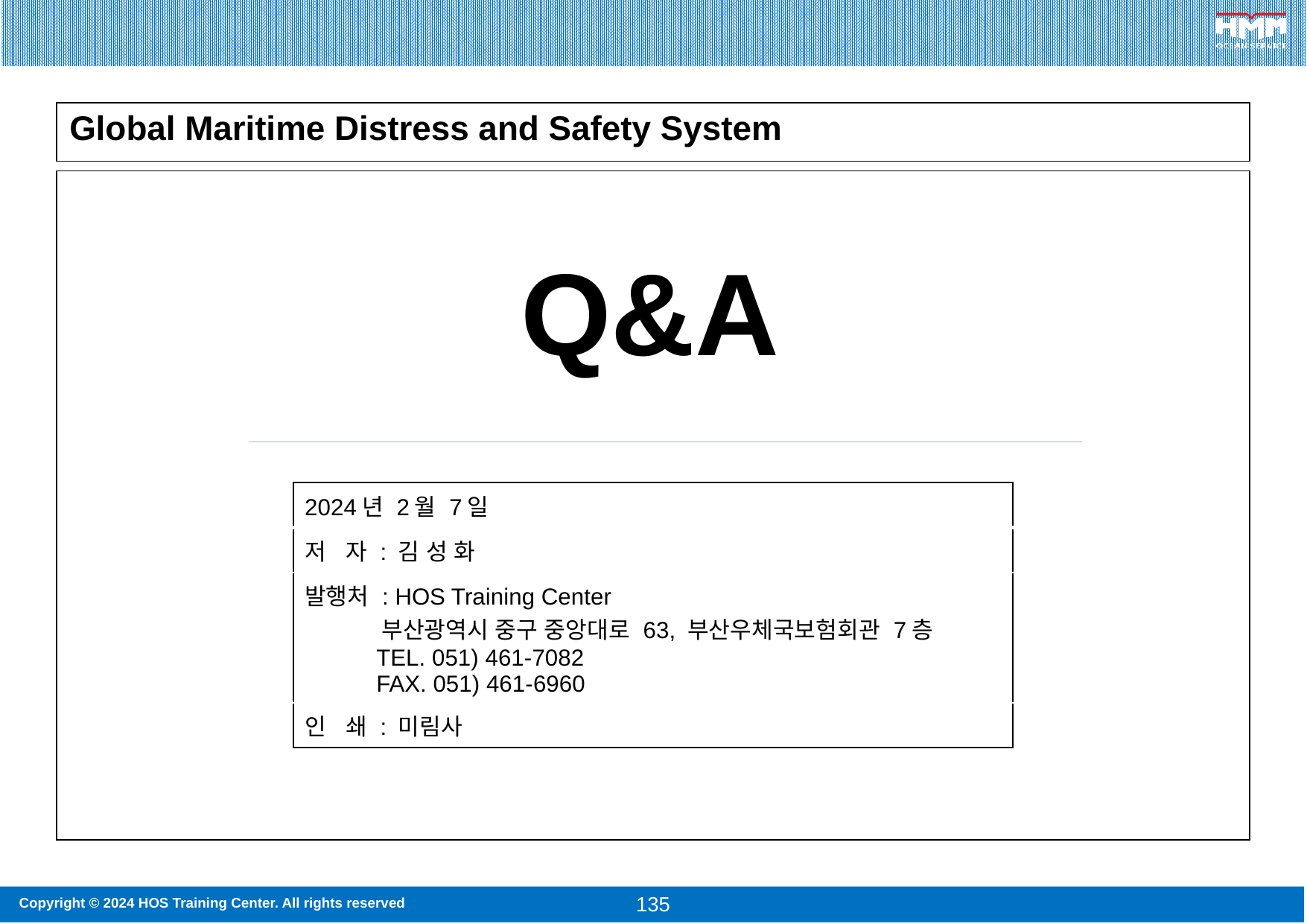

| Global Maritime Distress and Safety System |
| --- |
|  |
| --- |
Q&A
| 2024년 2월 7일 |
| --- |
| 저 자 : 김 성 화 |
| 발행처 : HOS Training Center 부산광역시 중구 중앙대로 63, 부산우체국보험회관 7층 TEL. 051) 461-7082 FAX. 051) 461-6960 |
| 인 쇄 : 미림사 |
135